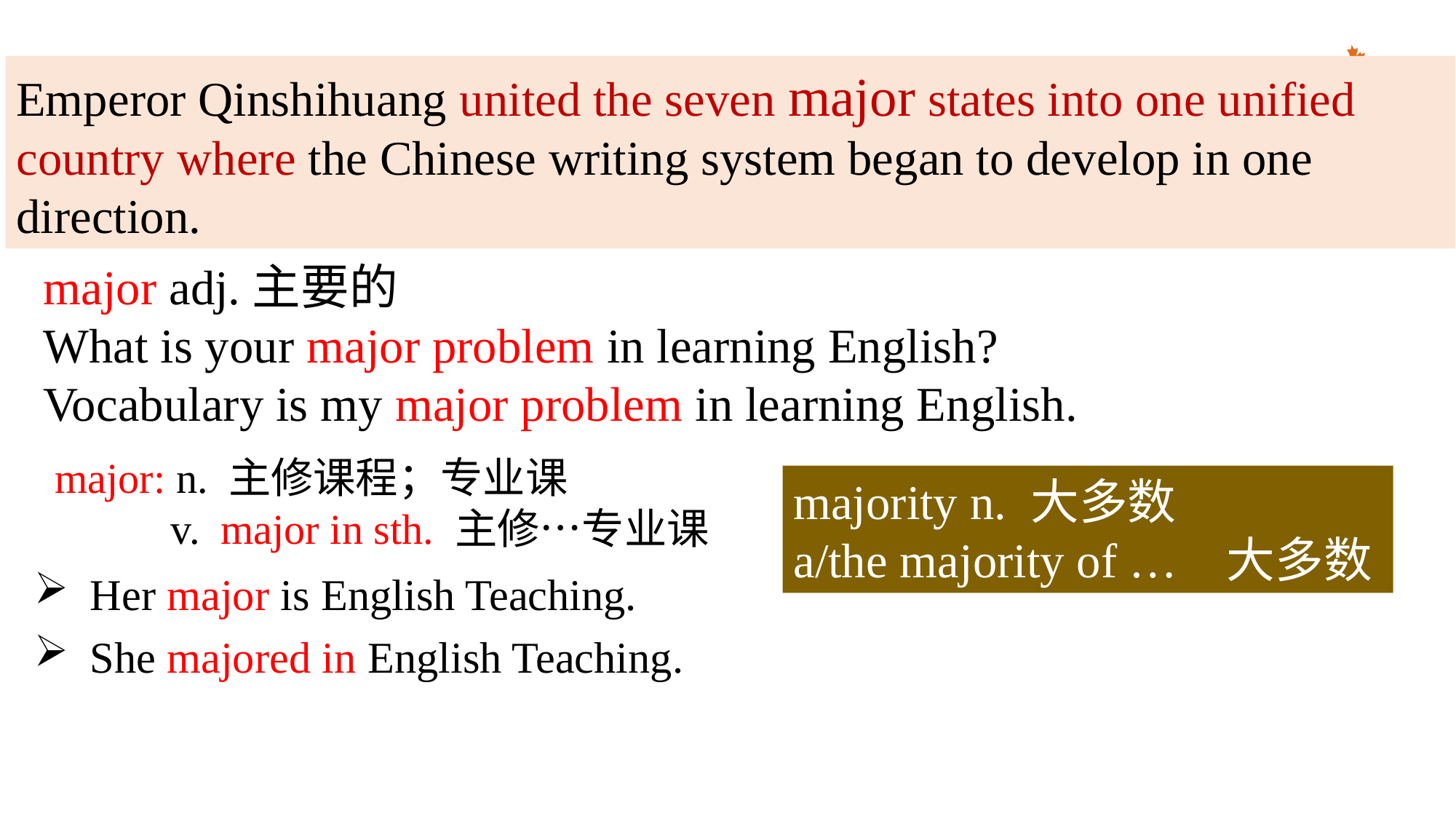

Emperor Qinshihuang united the seven major states into one unified country where the Chinese writing system began to develop in one direction.
major adj.主要的
What is your major problem in learning English?
Vocabulary is my major problem in learning English.
major: n. 主修课程；专业课
           v.  major in sth. 主修…专业课
majority n. 大多数
a/the majority of …   大多数
Her major is English Teaching.
She majored in English Teaching.